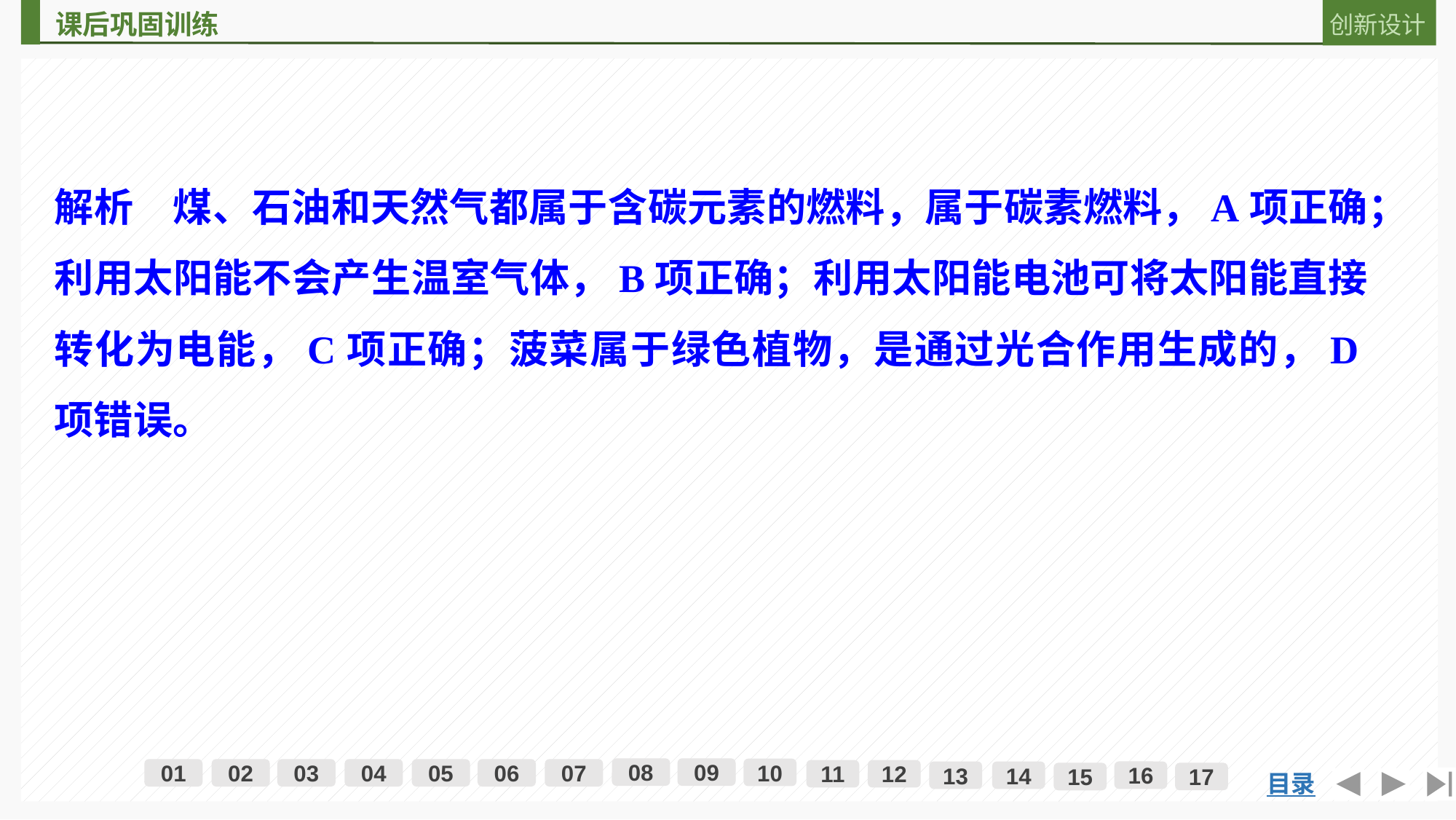

解析　煤、石油和天然气都属于含碳元素的燃料，属于碳素燃料，A项正确；利用太阳能不会产生温室气体，B项正确；利用太阳能电池可将太阳能直接转化为电能，C项正确；菠菜属于绿色植物，是通过光合作用生成的，D项错误。